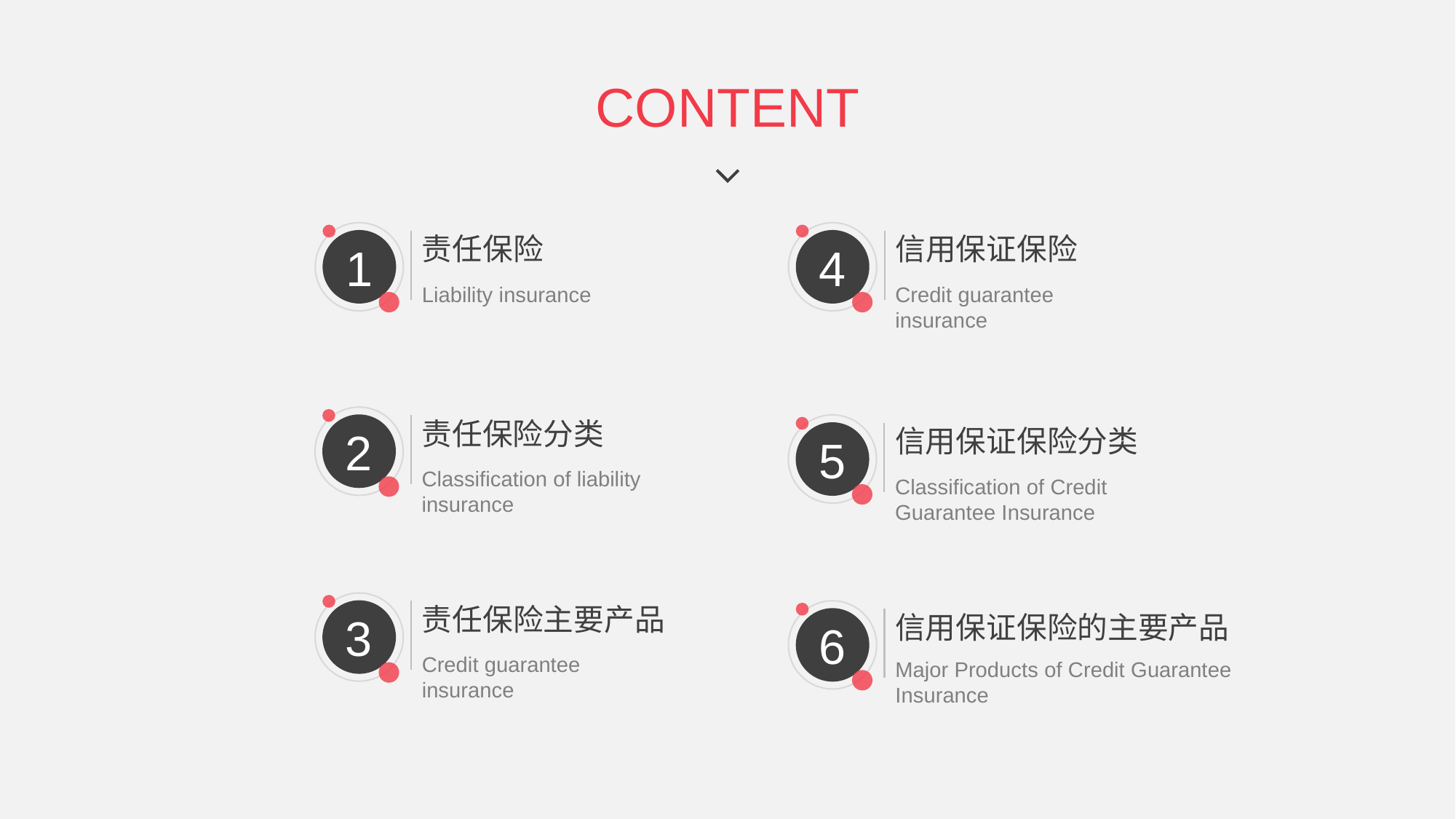

CONTENT

1

责任保险
Liability insurance

4

信用保证保险
Credit guarantee insurance

2

责任保险分类
Classification of liability insurance

5

信用保证保险分类
Classification of Credit Guarantee Insurance

3

责任保险主要产品
Credit guarantee insurance

6

信用保证保险的主要产品
Major Products of Credit Guarantee Insurance